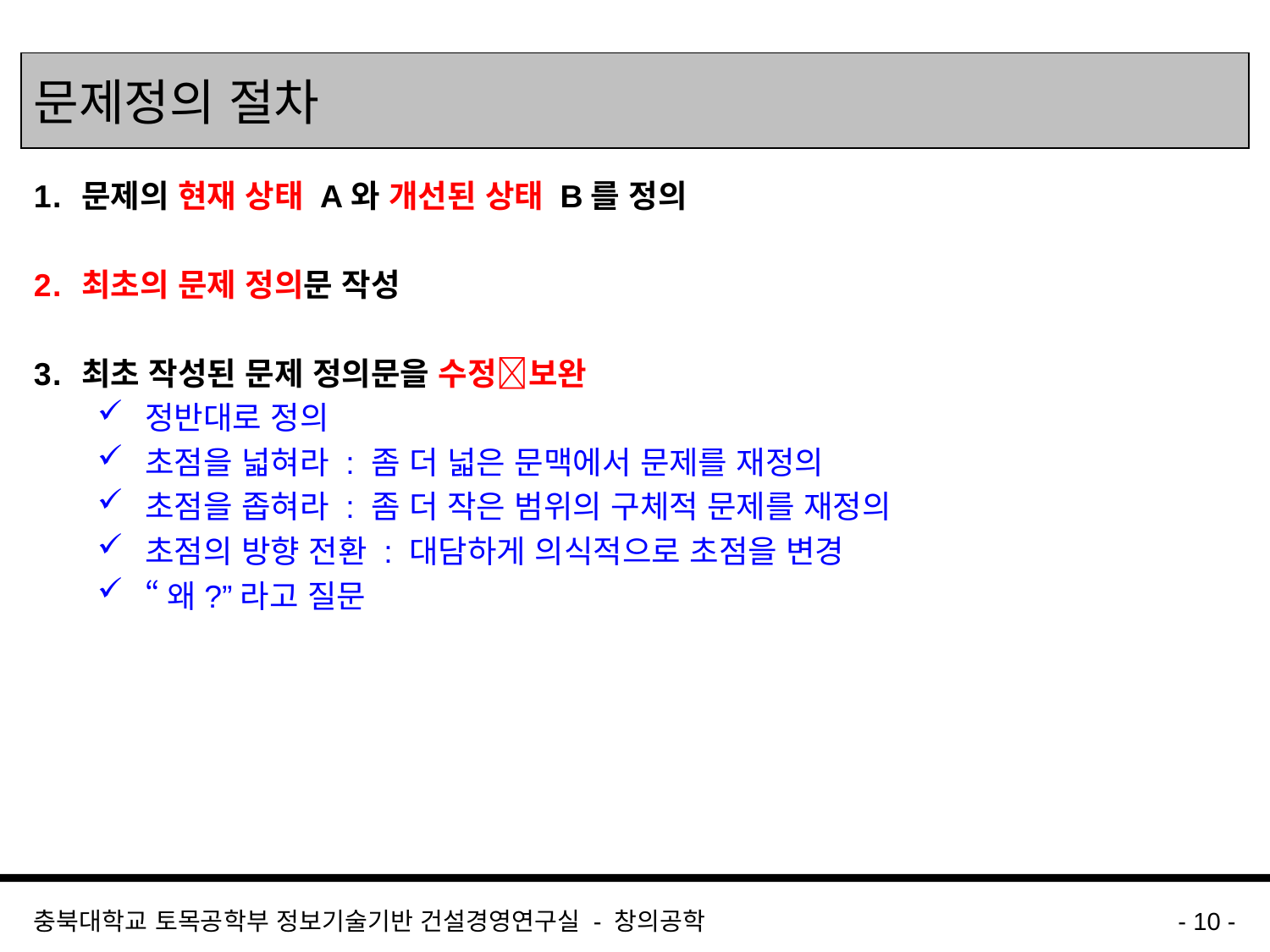

# 문제정의 절차
문제의 현재 상태 A와 개선된 상태 B를 정의

최초의 문제 정의문 작성

최초 작성된 문제 정의문을 수정⋅보완
정반대로 정의
초점을 넓혀라 : 좀 더 넓은 문맥에서 문제를 재정의
초점을 좁혀라 : 좀 더 작은 범위의 구체적 문제를 재정의
초점의 방향 전환 : 대담하게 의식적으로 초점을 변경
“왜?”라고 질문
충북대학교 토목공학부 정보기술기반 건설경영연구실 - 창의공학
- 10 -